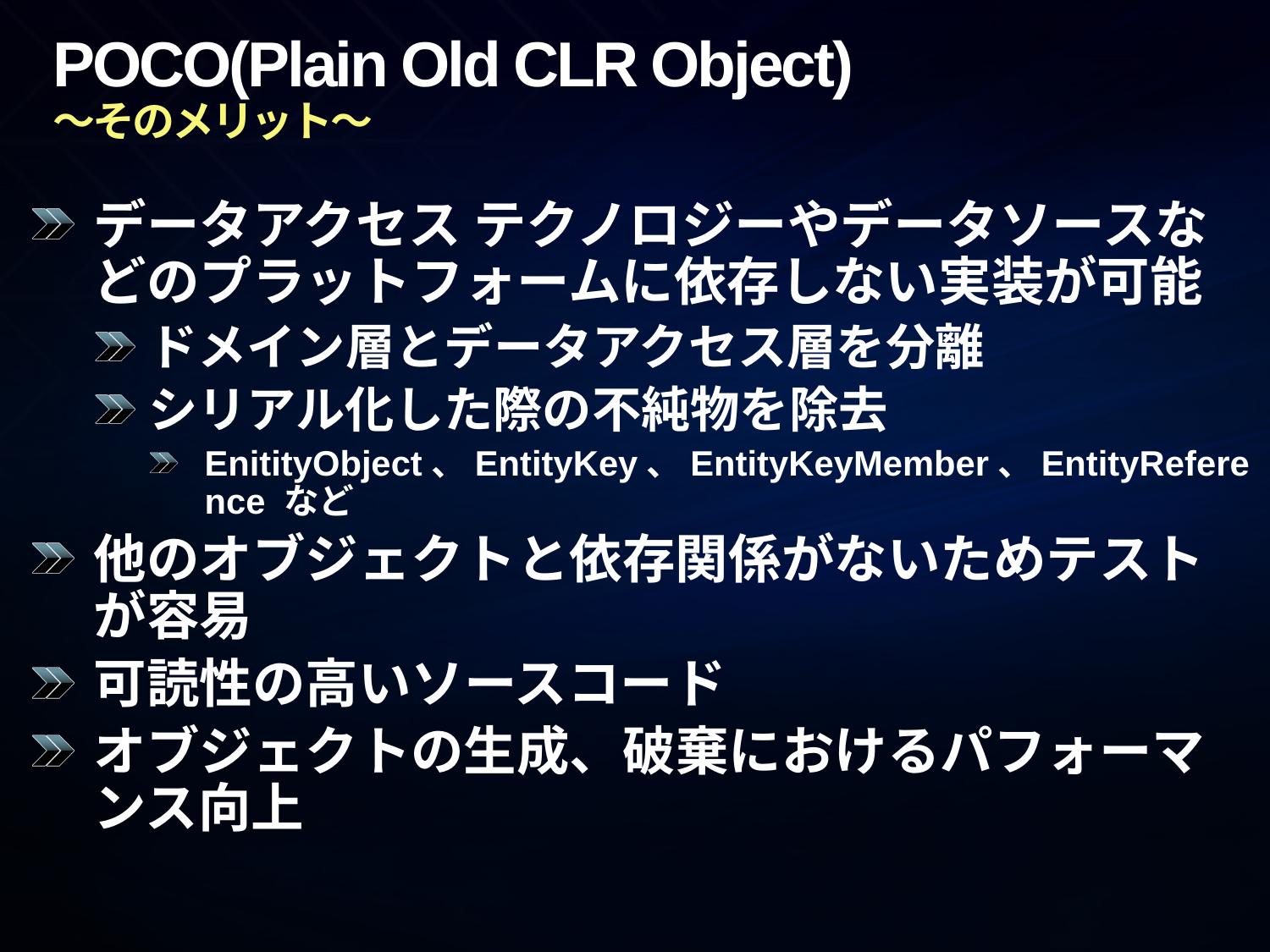

# POCO(Plain Old CLR Object) ～そのメリット～
データアクセス テクノロジーやデータソースなどのプラットフォームに依存しない実装が可能
ドメイン層とデータアクセス層を分離
シリアル化した際の不純物を除去
EnitityObject、EntityKey、EntityKeyMember、EntityReference など
他のオブジェクトと依存関係がないためテストが容易
可読性の高いソースコード
オブジェクトの生成、破棄におけるパフォーマンス向上